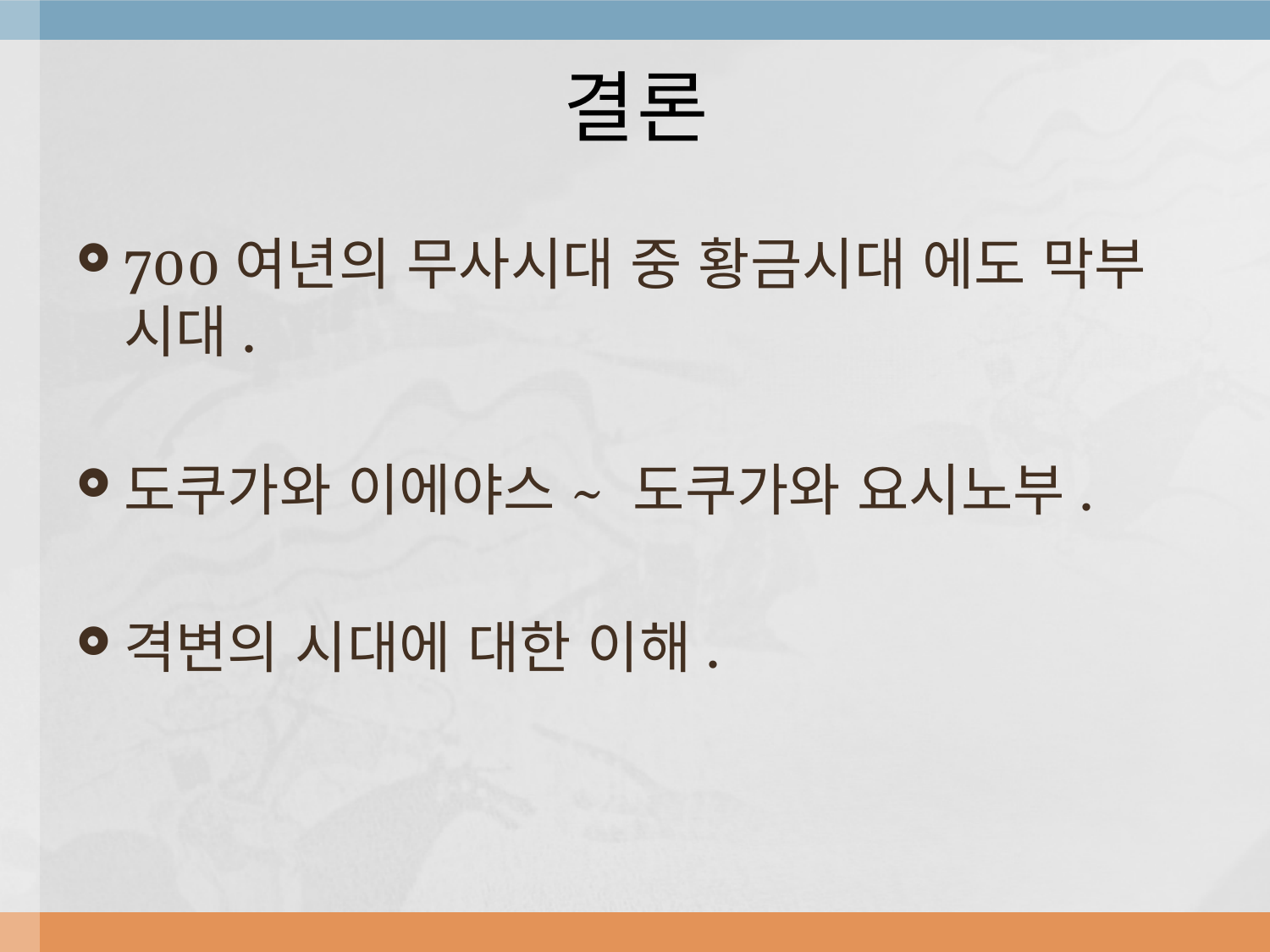

# 결론
700여년의 무사시대 중 황금시대 에도 막부 시대.

도쿠가와 이에야스~ 도쿠가와 요시노부.

격변의 시대에 대한 이해.